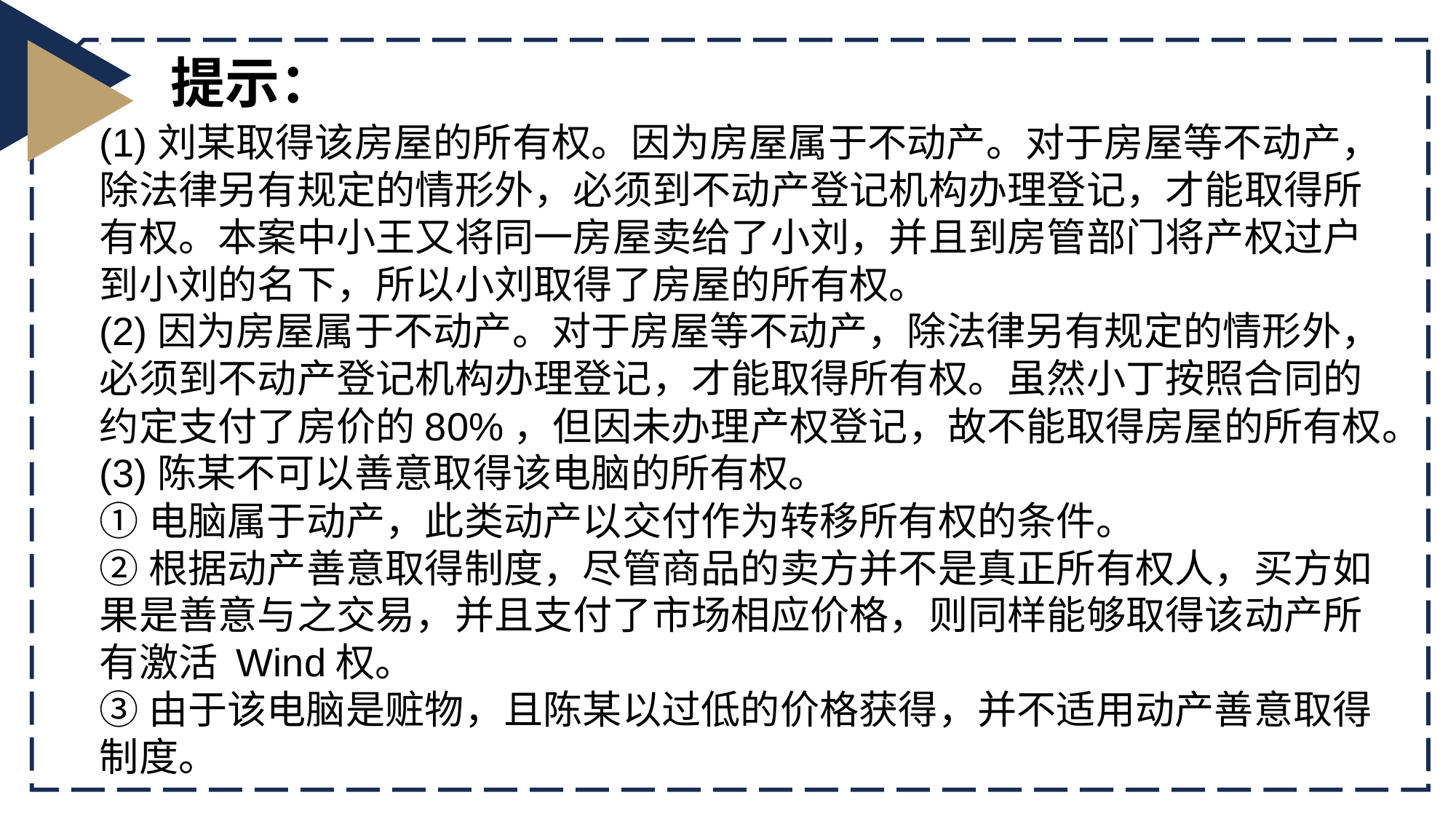

提示：
(1)刘某取得该房屋的所有权。因为房屋属于不动产。对于房屋等不动产，除法律另有规定的情形外，必须到不动产登记机构办理登记，才能取得所有权。本案中小王又将同一房屋卖给了小刘，并且到房管部门将产权过户到小刘的名下，所以小刘取得了房屋的所有权。
(2)因为房屋属于不动产。对于房屋等不动产，除法律另有规定的情形外，必须到不动产登记机构办理登记，才能取得所有权。虽然小丁按照合同的约定支付了房价的80%，但因未办理产权登记，故不能取得房屋的所有权。
(3)陈某不可以善意取得该电脑的所有权。
①电脑属于动产，此类动产以交付作为转移所有权的条件。
②根据动产善意取得制度，尽管商品的卖方并不是真正所有权人，买方如果是善意与之交易，并且支付了市场相应价格，则同样能够取得该动产所有激活 Wind权。
③由于该电脑是赃物，且陈某以过低的价格获得，并不适用动产善意取得制度。